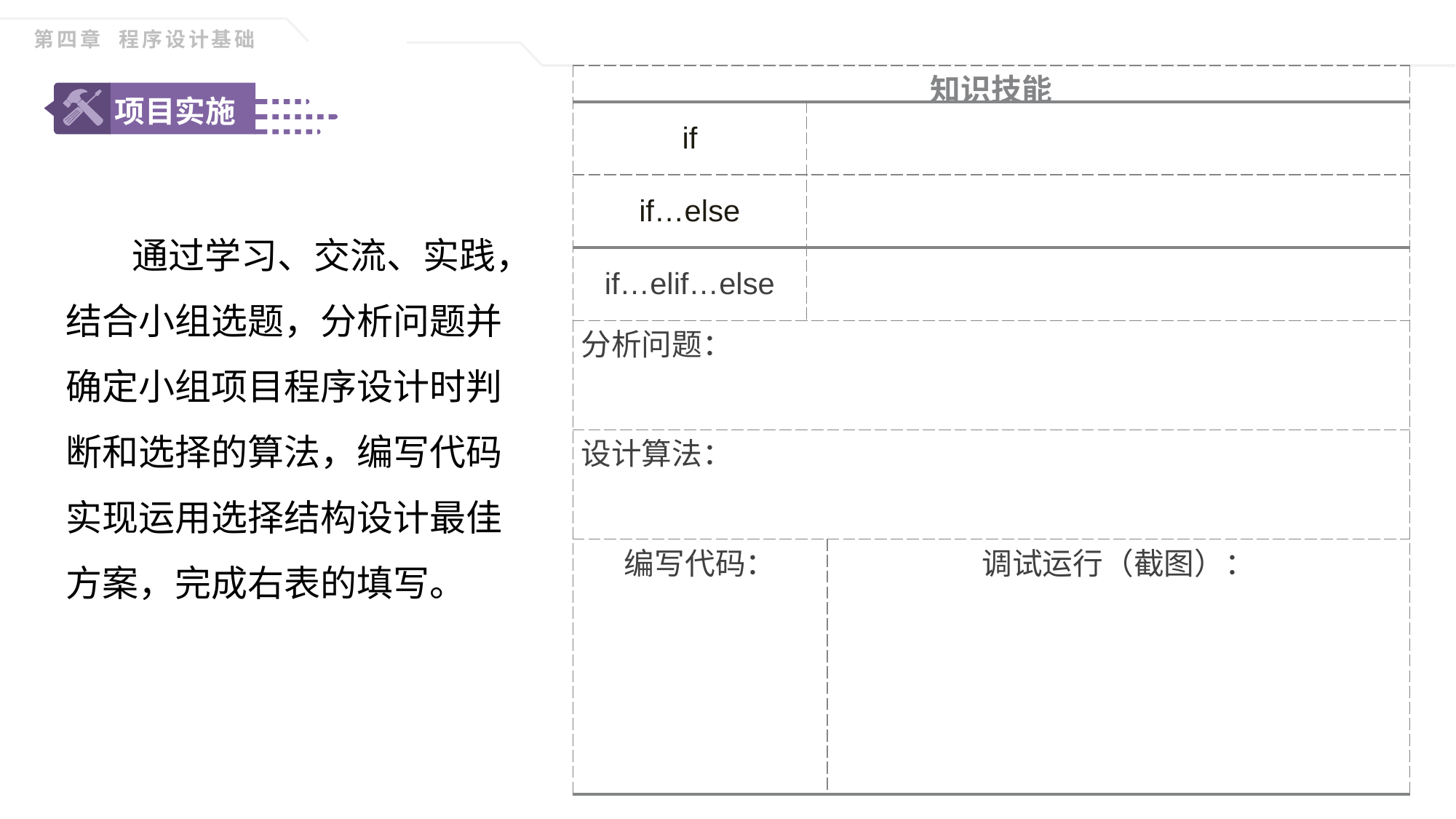

第四章  程序设计基础
| 知识技能 |  |  |
| --- | --- | --- |
| if |  |  |
| if…else |  |  |
| if…elif…else |  |  |
| 分析问题： |  |  |
| 设计算法： |  |  |
| 编写代码： |  | 调试运行（截图）： |

项目实施
       通过学习、交流、实践，结合小组选题，分析问题并确定小组项目程序设计时判断和选择的算法，编写代码实现运用选择结构设计最佳方案，完成右表的填写。